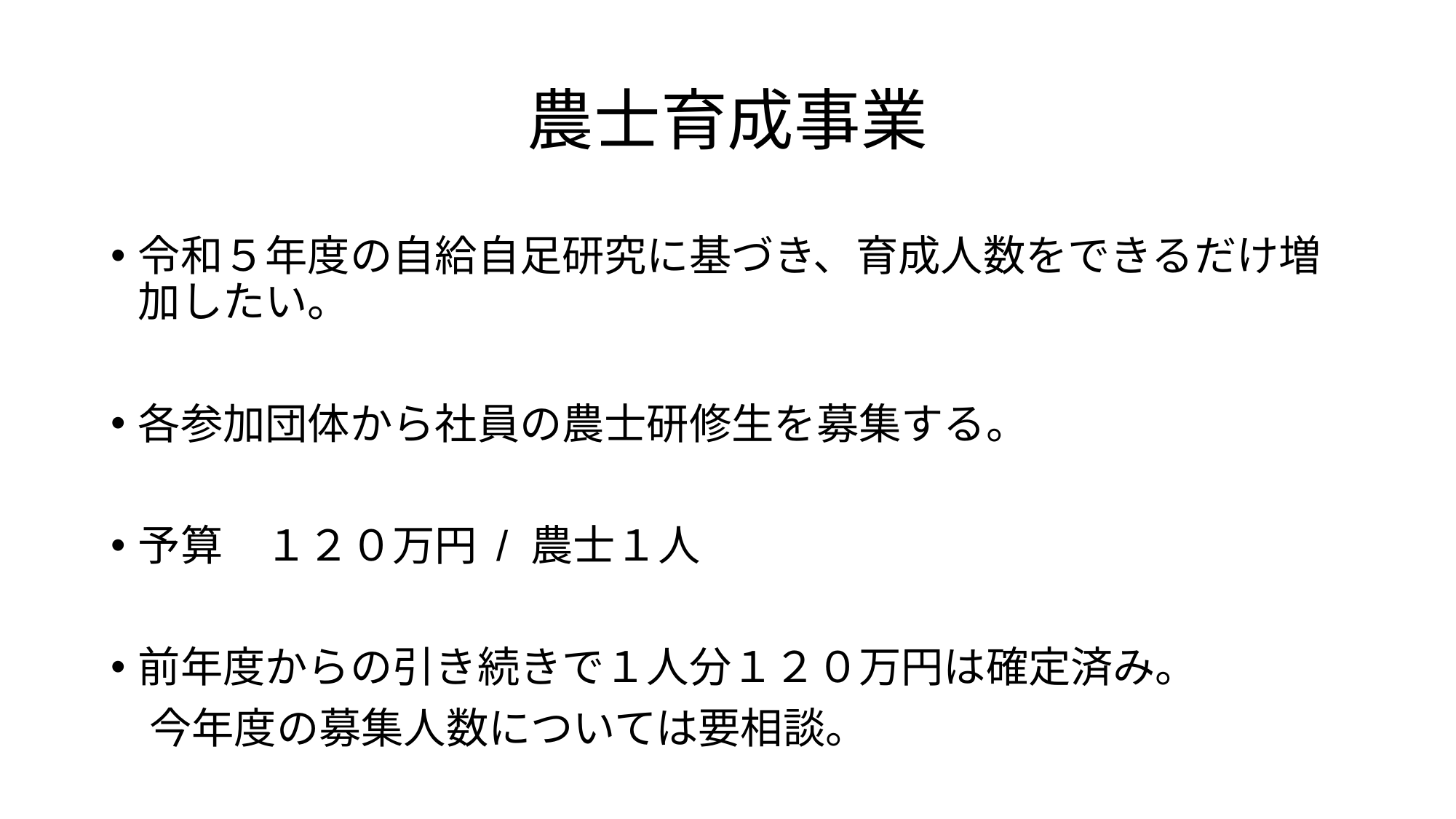

# 農士育成事業

令和５年度の自給自足研究に基づき、育成人数をできるだけ増加したい。

各参加団体から社員の農士研修生を募集する。

予算　１２０万円 / 農士１人

前年度からの引き続きで１人分１２０万円は確定済み。
   今年度の募集人数については要相談。